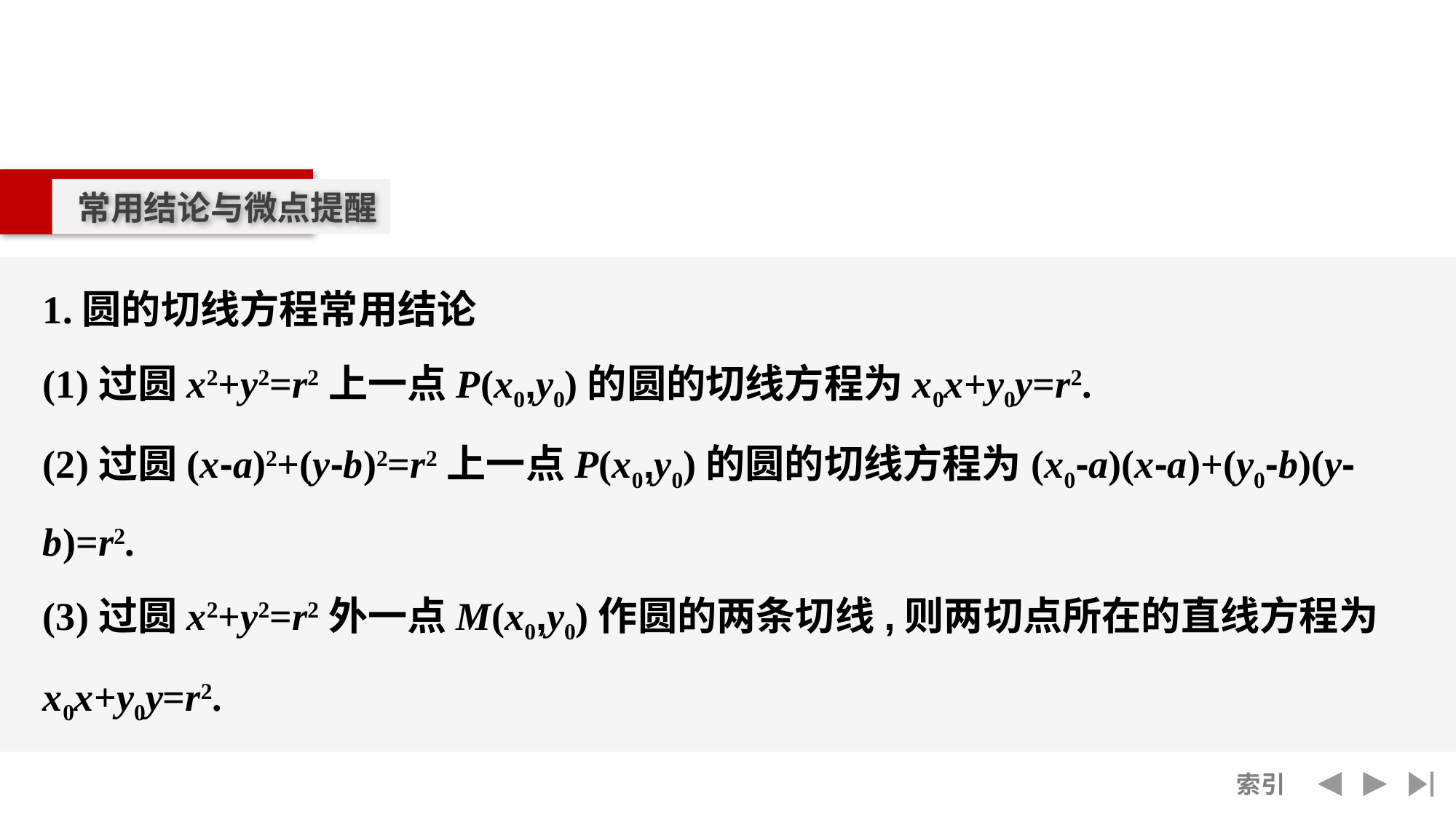

常用结论与微点提醒
1.圆的切线方程常用结论
(1)过圆x2+y2=r2上一点P(x0,y0)的圆的切线方程为x0x+y0y=r2.
(2)过圆(x-a)2+(y-b)2=r2上一点P(x0,y0)的圆的切线方程为(x0-a)(x-a)+(y0-b)(y-b)=r2.
(3)过圆x2+y2=r2外一点M(x0,y0)作圆的两条切线,则两切点所在的直线方程为x0x+y0y=r2.